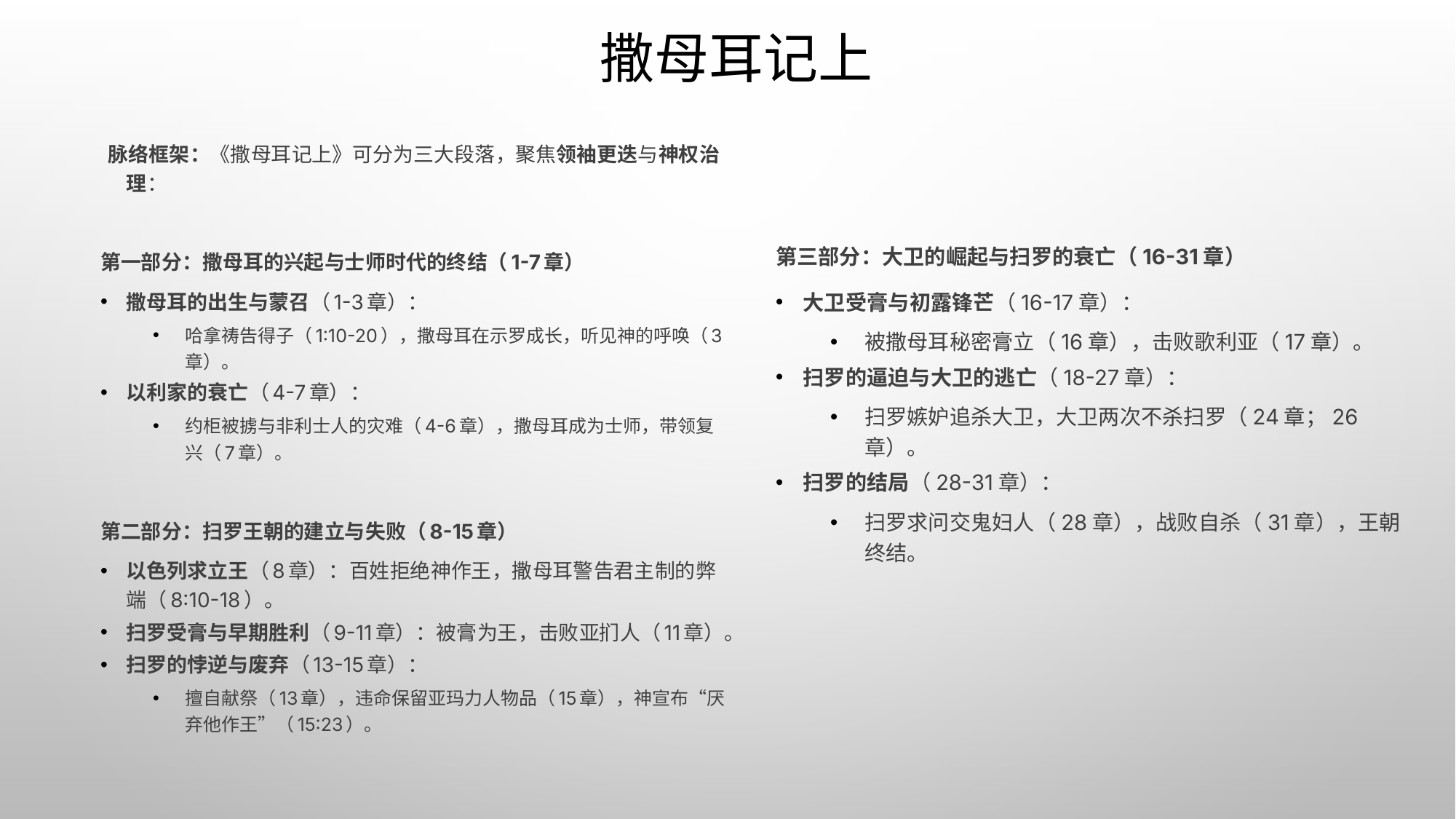

# 撒母耳记上
 脉络框架：《撒母耳记上》可分为三大段落，聚焦领袖更迭与神权治理：

第一部分：撒母耳的兴起与士师时代的终结（1-7章）
撒母耳的出生与蒙召（1-3章）：
哈拿祷告得子（1:10-20），撒母耳在示罗成长，听见神的呼唤（3章）。
以利家的衰亡（4-7章）：
约柜被掳与非利士人的灾难（4-6章），撒母耳成为士师，带领复兴（7章）。

第二部分：扫罗王朝的建立与失败（8-15章）
以色列求立王（8章）：百姓拒绝神作王，撒母耳警告君主制的弊端（8:10-18）。
扫罗受膏与早期胜利（9-11章）：被膏为王，击败亚扪人（11章）。
扫罗的悖逆与废弃（13-15章）：
擅自献祭（13章），违命保留亚玛力人物品（15章），神宣布“厌弃他作王”（15:23）。

第三部分：大卫的崛起与扫罗的衰亡（16-31章）
大卫受膏与初露锋芒（16-17章）：
被撒母耳秘密膏立（16章），击败歌利亚（17章）。
扫罗的逼迫与大卫的逃亡（18-27章）：
扫罗嫉妒追杀大卫，大卫两次不杀扫罗（24章；26章）。
扫罗的结局（28-31章）：
扫罗求问交鬼妇人（28章），战败自杀（31章），王朝终结。